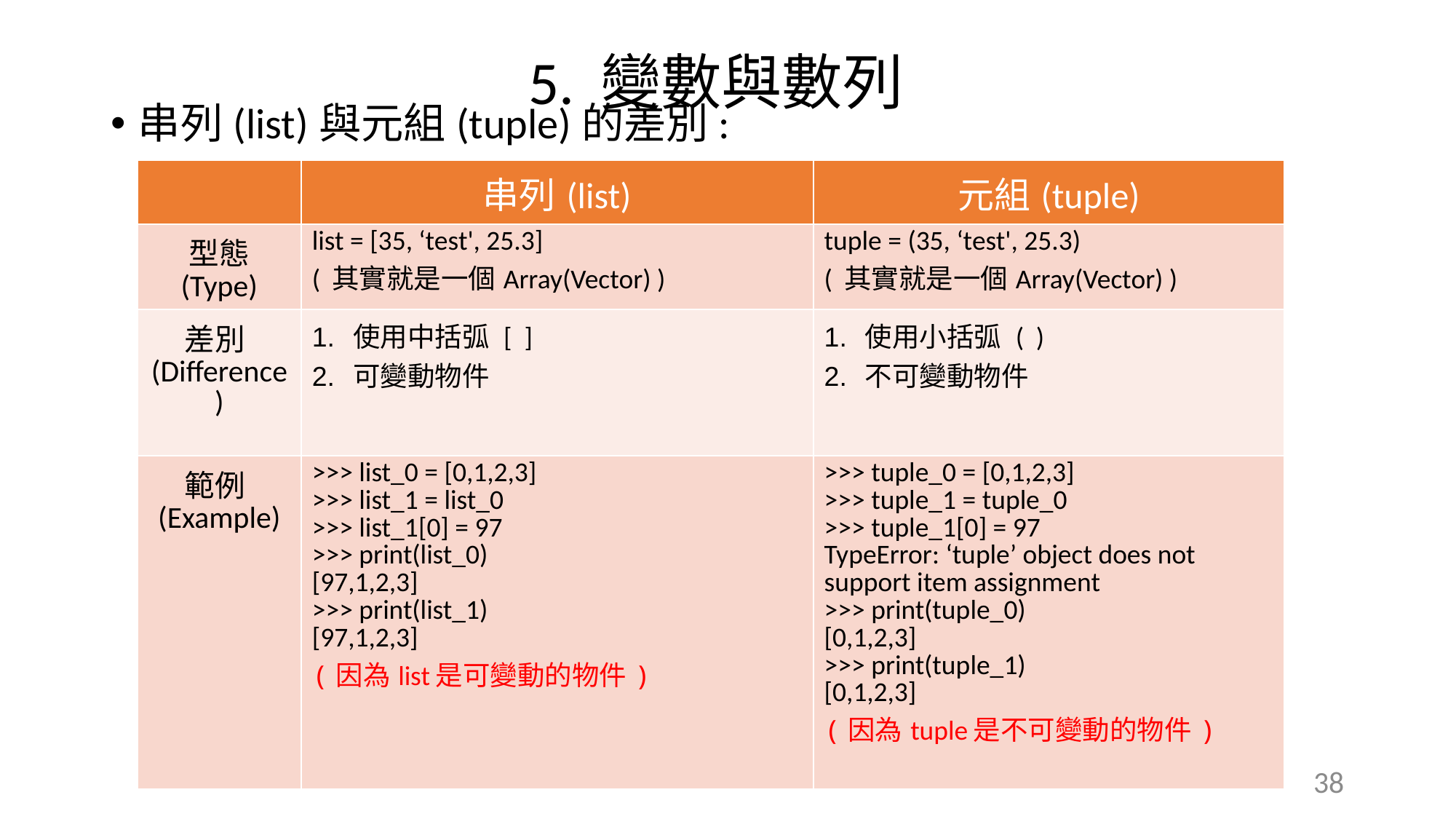

5. 變數與數列
串列(list)與元組(tuple)的差別:

|  | 串列(list) | 元組(tuple) |
| --- | --- | --- |
| 型態 (Type) | list = [35, ‘test', 25.3] ( 其實就是一個Array(Vector) ) | tuple = (35, ‘test', 25.3) ( 其實就是一個Array(Vector) ) |
| 差別(Difference) | 使用中括弧 [ ] 可變動物件 | 使用小括弧 ( ) 不可變動物件 |
| 範例(Example) | >>> list\_0 = [0,1,2,3] >>> list\_1 = list\_0 >>> list\_1[0] = 97 >>> print(list\_0) [97,1,2,3] >>> print(list\_1) [97,1,2,3] (因為list是可變動的物件) | >>> tuple\_0 = [0,1,2,3] >>> tuple\_1 = tuple\_0 >>> tuple\_1[0] = 97 TypeError: ‘tuple’ object does not support item assignment >>> print(tuple\_0) [0,1,2,3] >>> print(tuple\_1) [0,1,2,3] (因為tuple是不可變動的物件) |
38